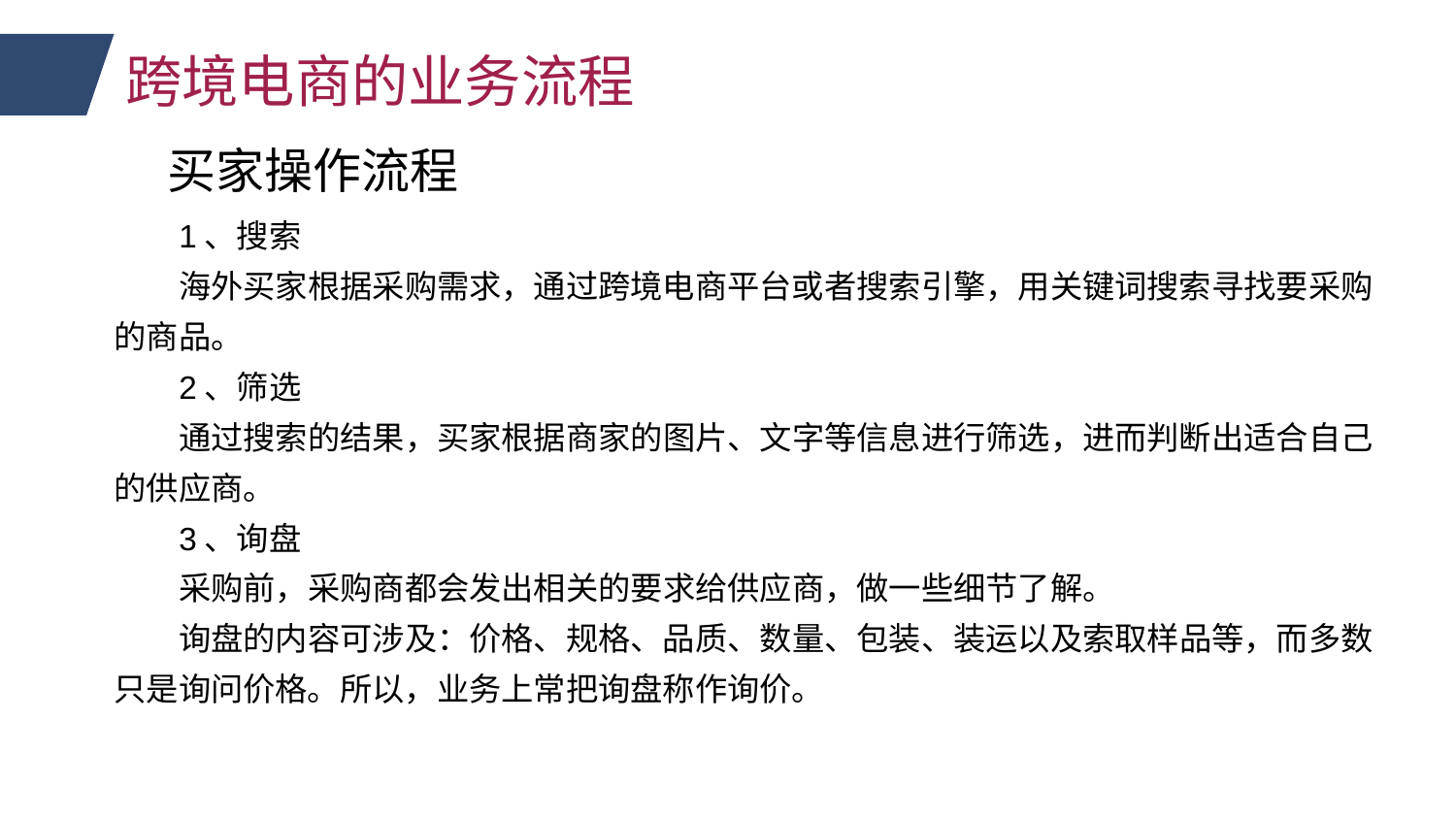

跨境电商的业务流程
买家操作流程
1、搜索
海外买家根据采购需求，通过跨境电商平台或者搜索引擎，用关键词搜索寻找要采购的商品。
2、筛选
通过搜索的结果，买家根据商家的图片、文字等信息进行筛选，进而判断出适合自己的供应商。
3、询盘
采购前，采购商都会发出相关的要求给供应商，做一些细节了解。
询盘的内容可涉及：价格、规格、品质、数量、包装、装运以及索取样品等，而多数只是询问价格。所以，业务上常把询盘称作询价。